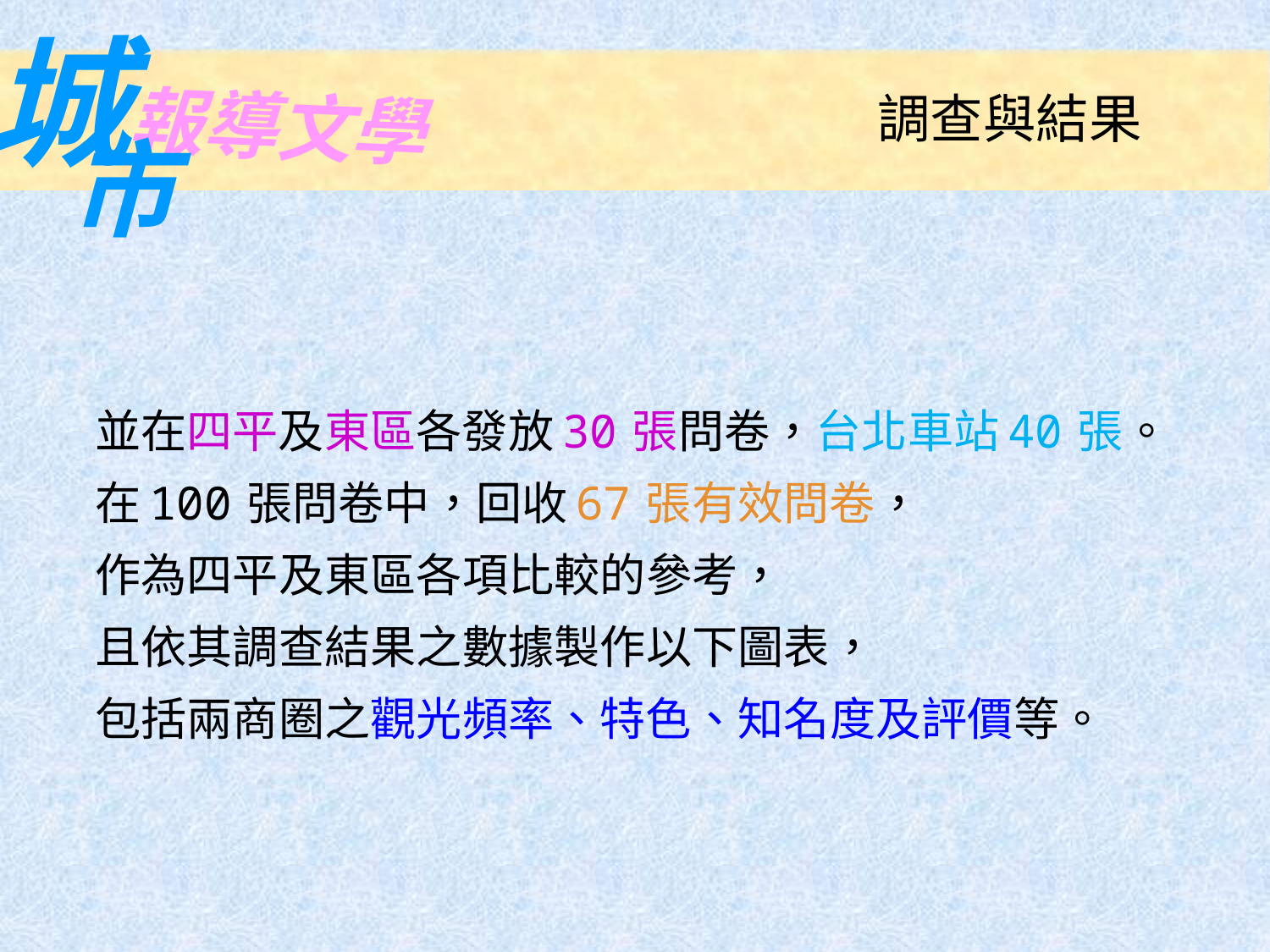

城

報導文學
市
調查與結果
並在四平及東區各發放 30 張問卷，台北車站 40 張。

在 100 張問卷中，回收 67 張有效問卷，

作為四平及東區各項比較的參考，

且依其調查結果之數據製作以下圖表，

包括兩商圈之觀光頻率、特色、知名度及評價等。